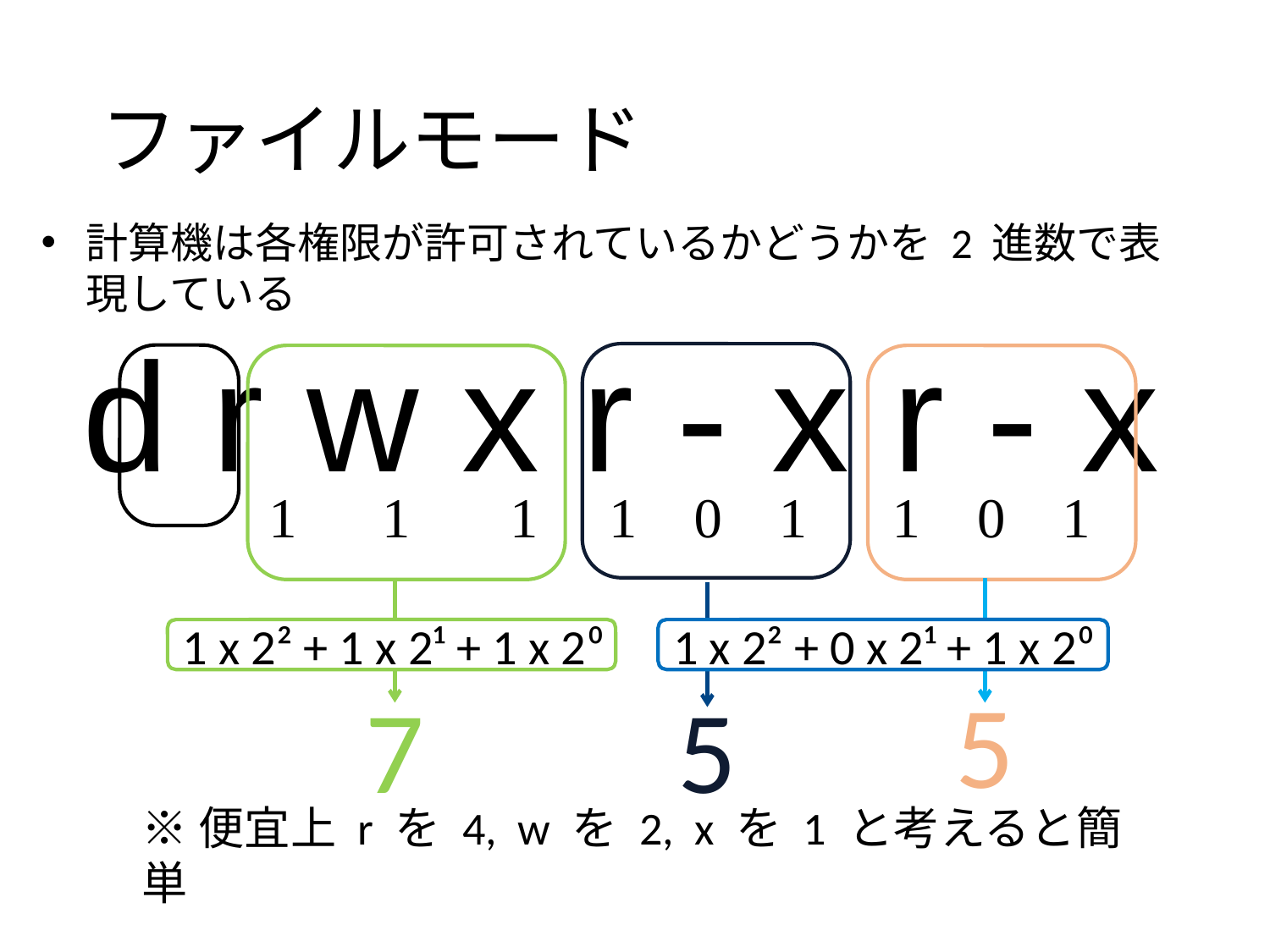

# ファイルモード
計算機は各権限が許可されているかどうかを 2 進数で表現している

    d r w x r - x r - x

  1      1       1     1    0    1      1    0    1

1 x 2² + 1 x 2¹ + 1 x 2⁰
1 x 2² + 0 x 2¹ + 1 x 2⁰
5
5
7
※便宜上 r を 4,  w を 2,  x を 1 と考えると簡単